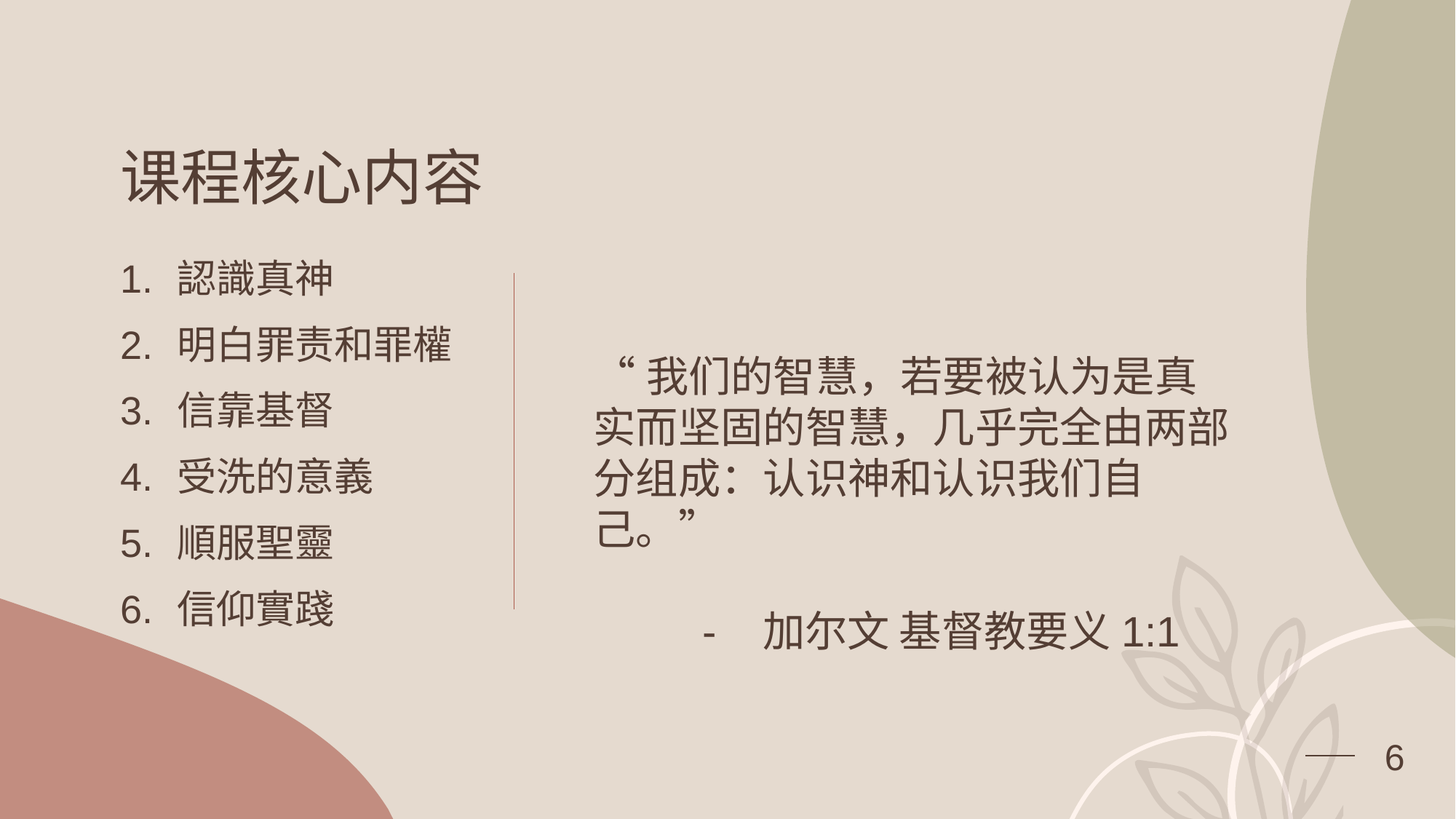

# 课程核心内容

“我们的智慧，若要被认为是真实而坚固的智慧，几乎完全由两部分组成：认识神和认识我们自己。”

	-   加尔文 基督教要义1:1
認識真神
明白罪责和罪權
信靠基督
受洗的意義
順服聖靈
信仰實踐

6